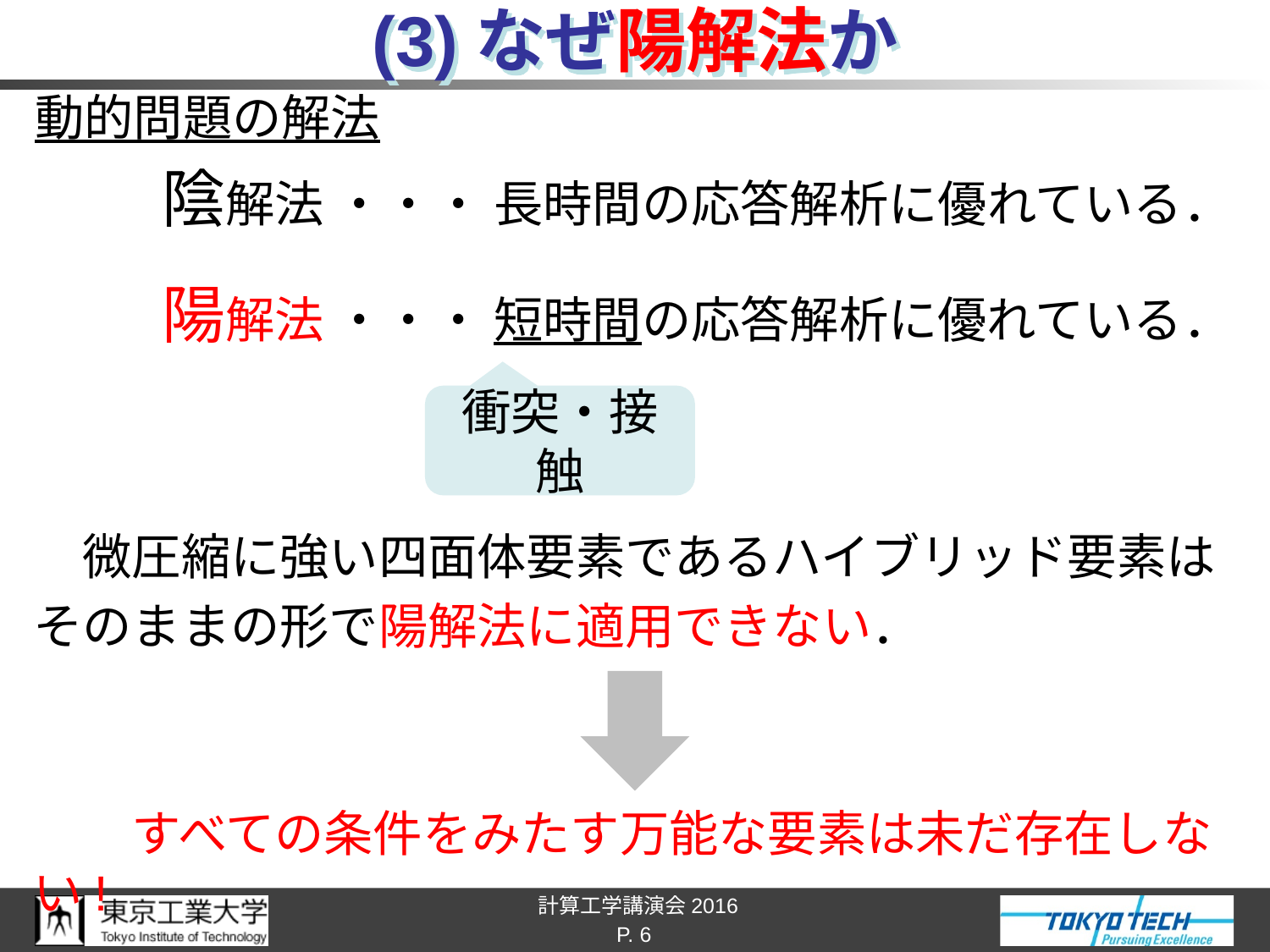

# (3)なぜ陽解法か
動的問題の解法
	陰解法 ・・・ 長時間の応答解析に優れている．

	陽解法 ・・・ 短時間の応答解析に優れている．
衝突・接触

　微圧縮に強い四面体要素であるハイブリッド要素は
そのままの形で陽解法に適用できない．

　　すべての条件をみたす万能な要素は未だ存在しない!

P. 6